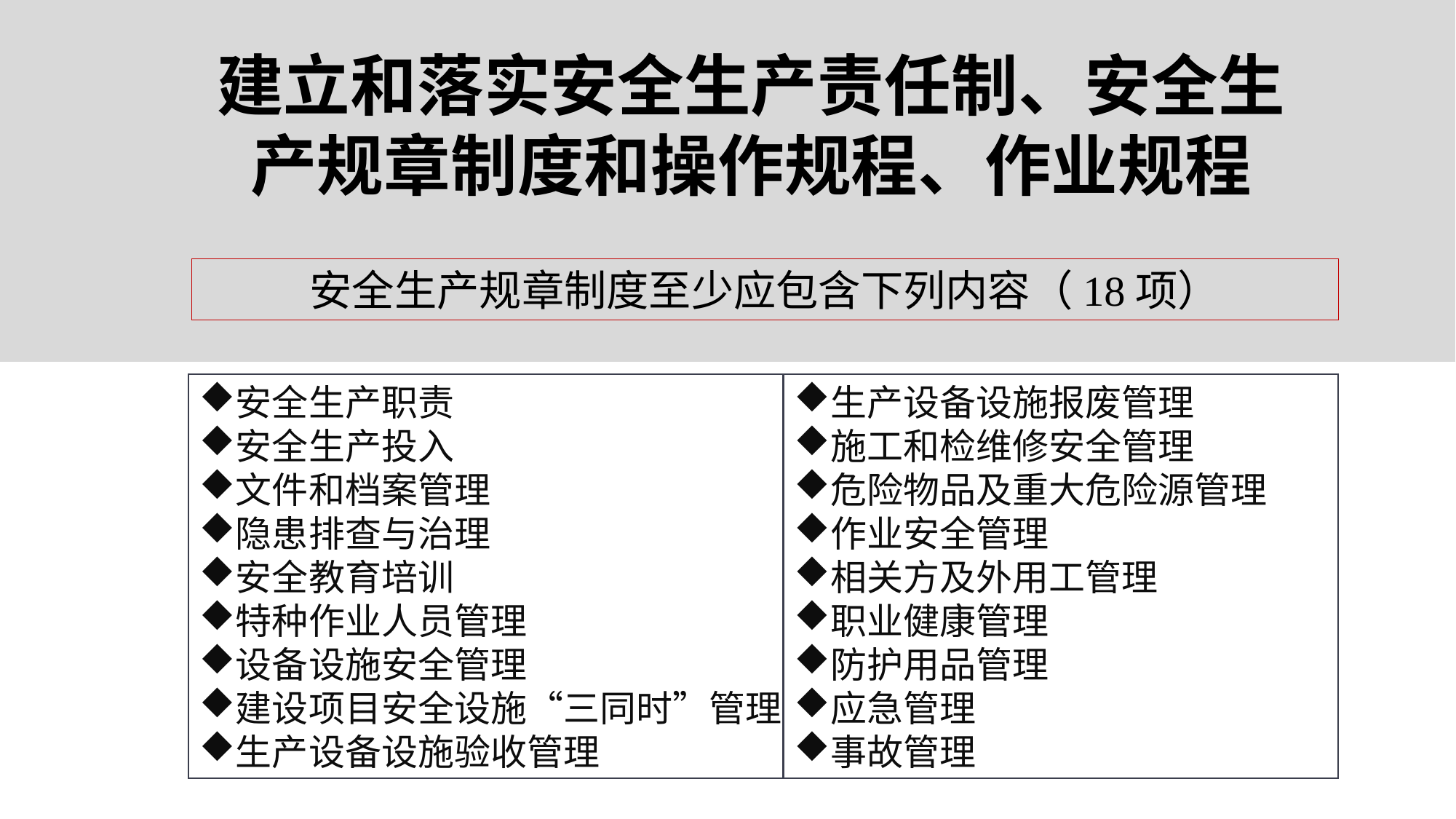

建立和落实安全生产责任制、安全生产规章制度和操作规程、作业规程
安全生产规章制度至少应包含下列内容（18项）
安全生产职责
安全生产投入
文件和档案管理
隐患排查与治理
安全教育培训
特种作业人员管理
设备设施安全管理
建设项目安全设施“三同时”管理
生产设备设施验收管理
生产设备设施报废管理
施工和检维修安全管理
危险物品及重大危险源管理
作业安全管理
相关方及外用工管理
职业健康管理
防护用品管理
应急管理
事故管理
37